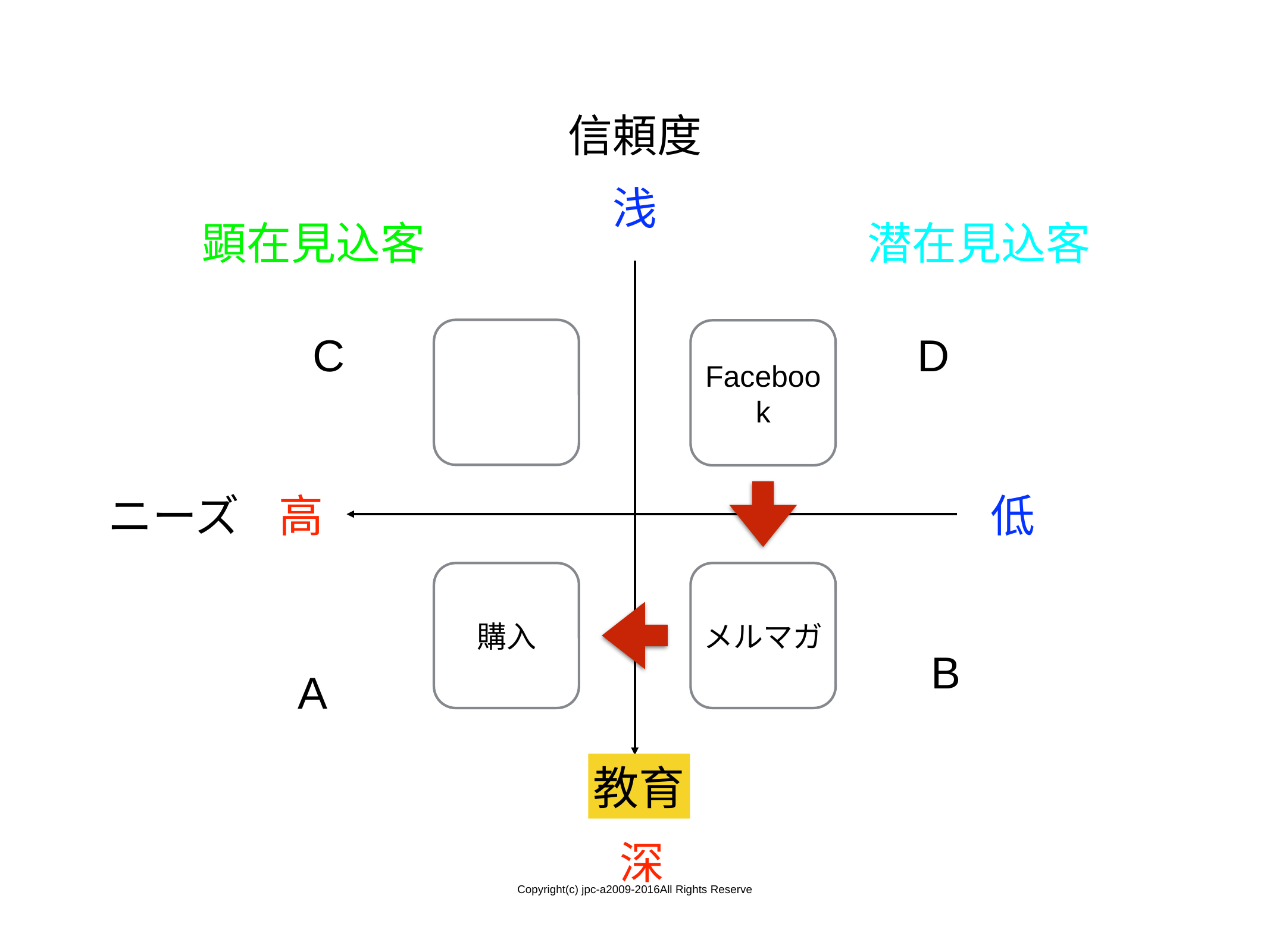

信頼度
浅
顕在見込客
潜在見込客

C
D

Facebook
ニーズ
高
低

購入
メルマガ

B
A
教育
深
59